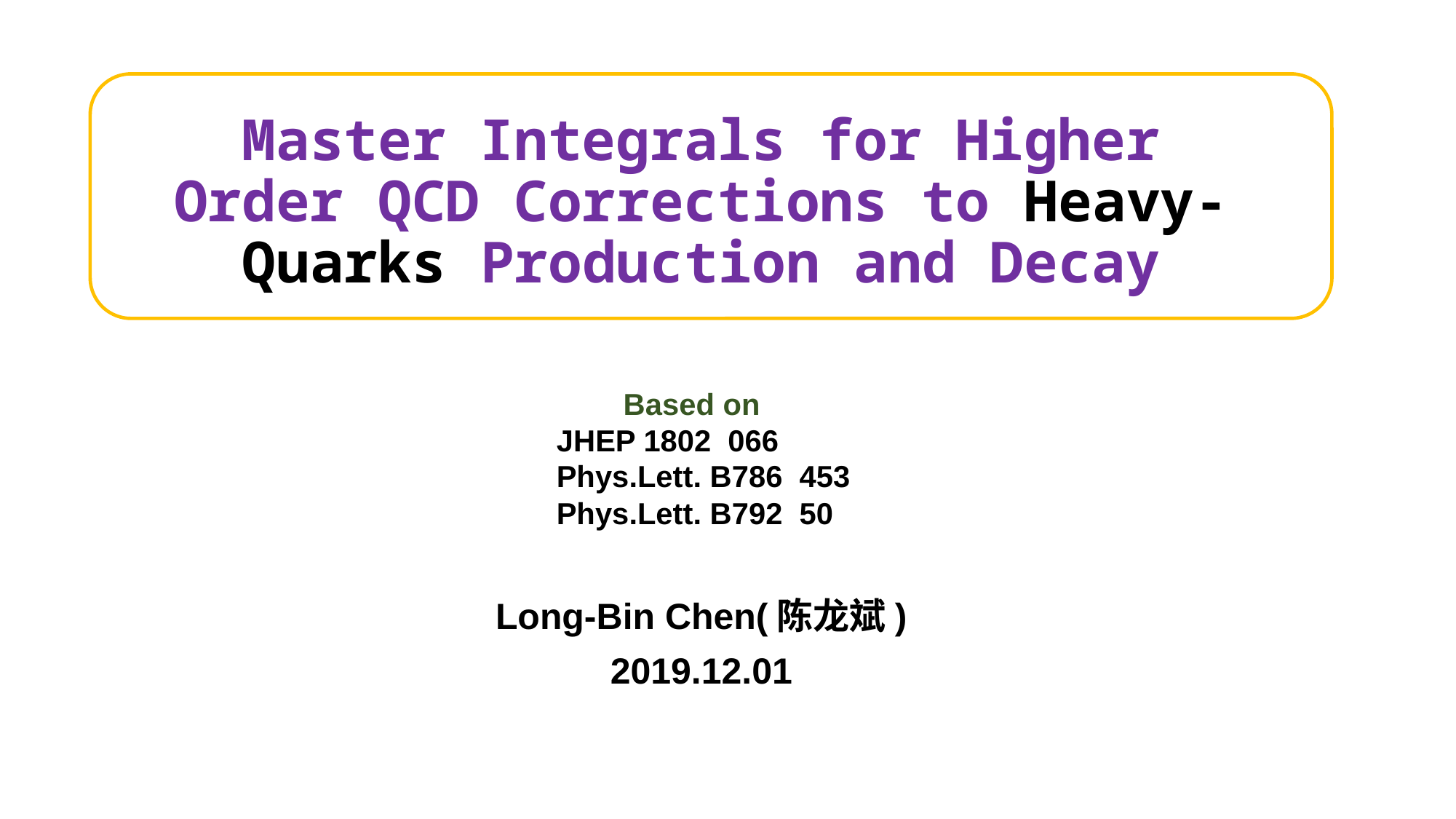

# Master Integrals for Higher Order QCD Corrections to Heavy-Quarks Production and Decay
        Based on
JHEP 1802  066
Phys.Lett. B786  453
Phys.Lett. B792  50
Long-Bin Chen(陈龙斌)
2019.12.01